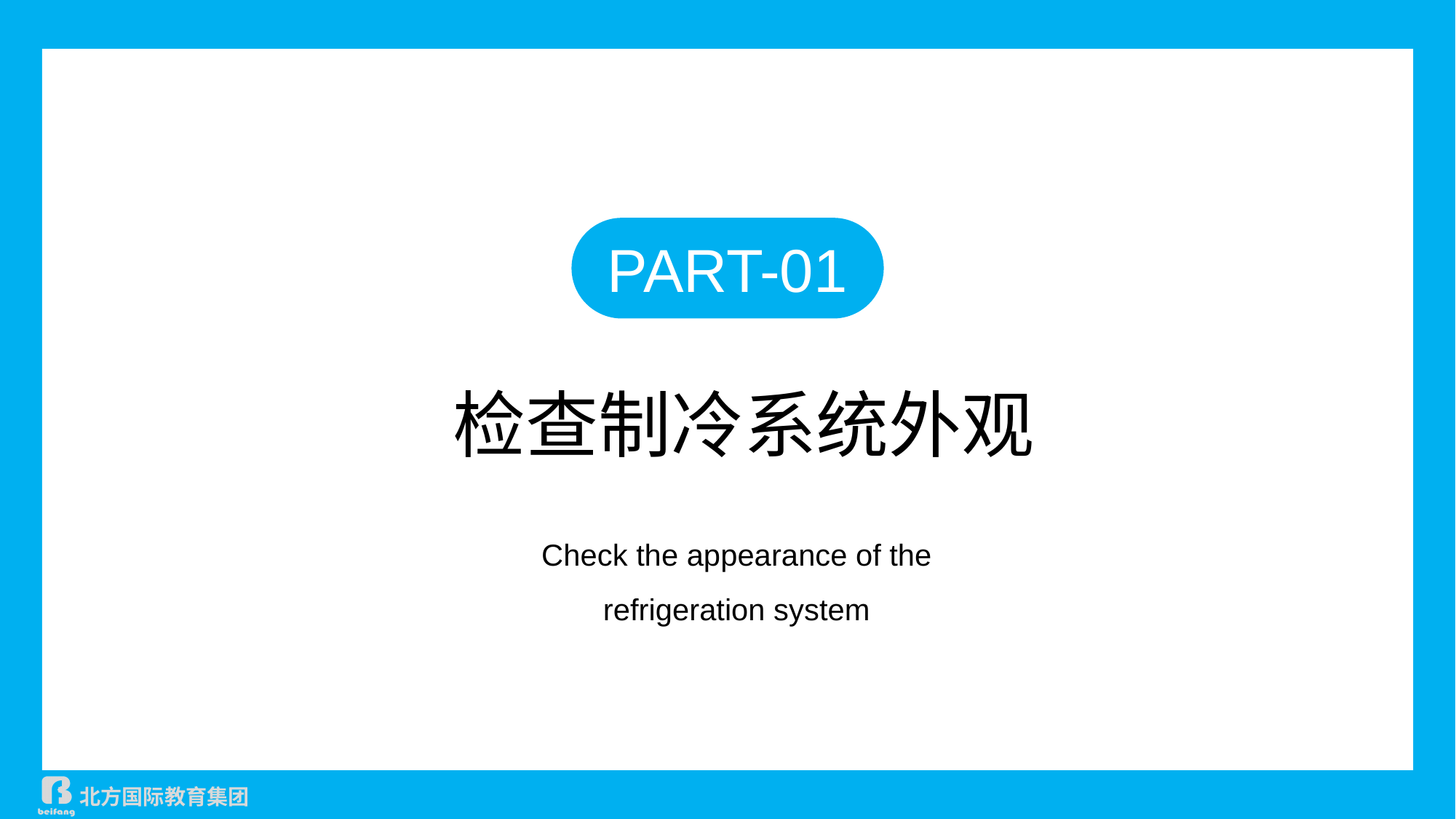

PART-01
检查制冷系统外观
Check the appearance of the refrigeration system